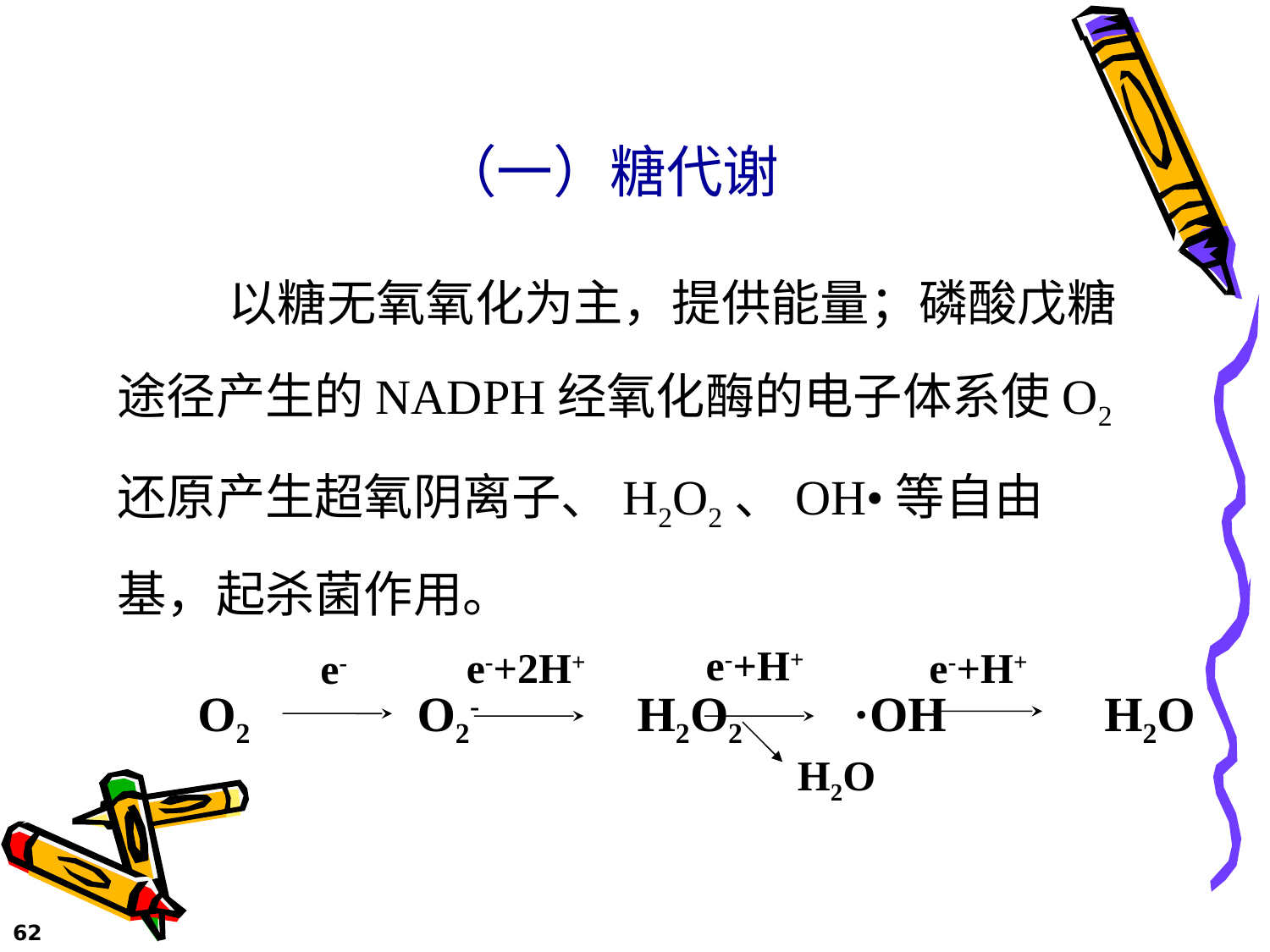

（一）糖代谢
         以糖无氧氧化为主，提供能量；磷酸戊糖途径产生的NADPH经氧化酶的电子体系使O2 还原产生超氧阴离子、H2O2、OH•等自由基，起杀菌作用。

e-+H+
e-+2H+
e-+H+
e-

H2O
O2    　    O2-      　 H2O2         ·OH      　 H2O
62